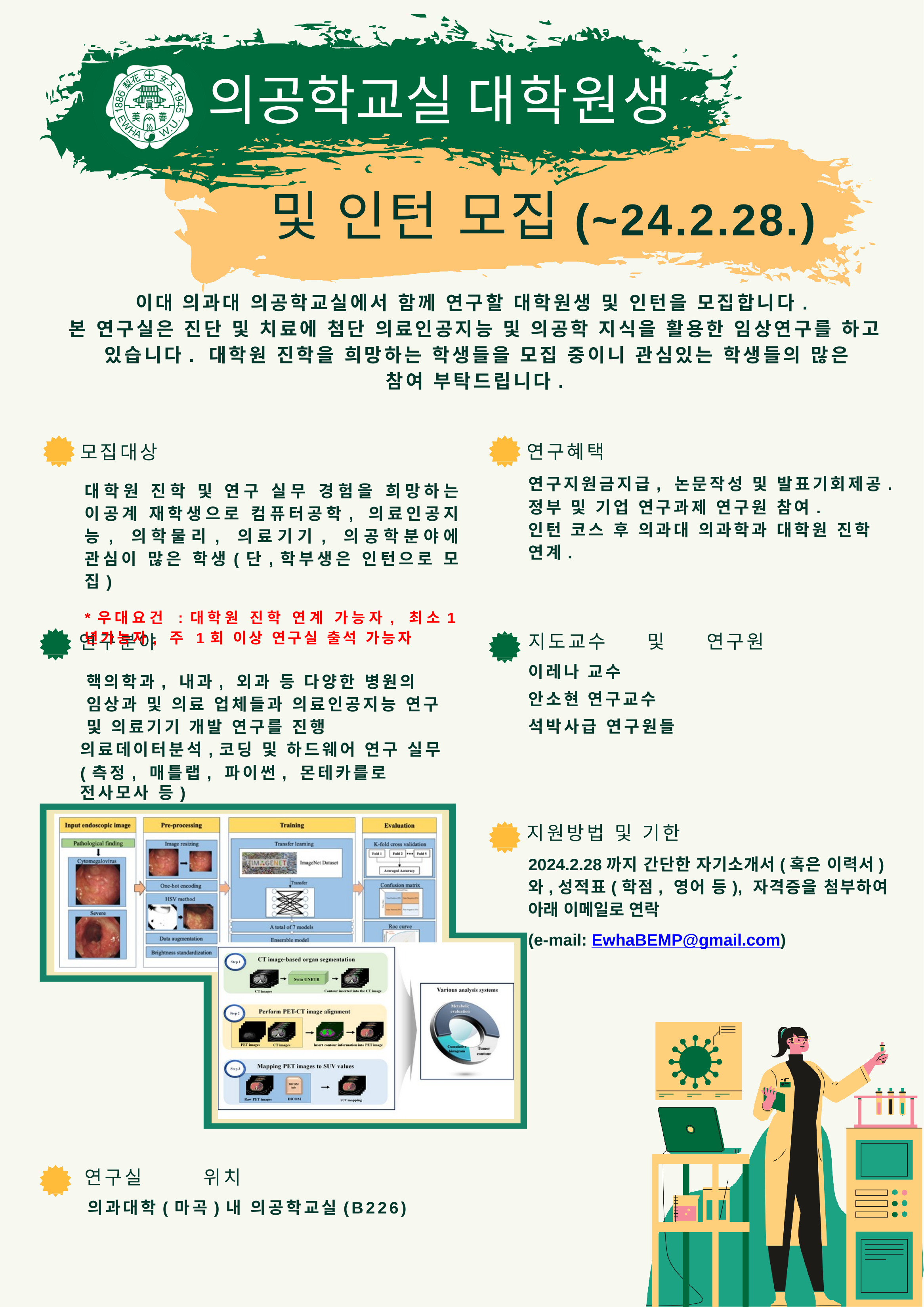

# 의공학교실 대학원생
및 인턴 모집(~24.2.28.)
이대 의과대 의공학교실에서 함께 연구할 대학원생 및 인턴을 모집합니다.
본 연구실은 진단 및 치료에 첨단 의료인공지능 및 의공학 지식을 활용한 임상연구를 하고
 있습니다. 대학원 진학을 희망하는 학생들을 모집 중이니 관심있는 학생들의 많은
참여 부탁드립니다.
연구혜택
연구지원금지급, 논문작성 및 발표기회제공.
정부 및 기업 연구과제 연구원 참여.
인턴 코스 후 의과대 의과학과 대학원 진학 연계.

모집대상
대학원 진학 및 연구 실무 경험을 희망하는 이공계 재학생으로 컴퓨터공학, 의료인공지능, 의학물리, 의료기기, 의공학분야에 관심이 많은 학생(단,학부생은 인턴으로 모집)
*우대요건 :대학원 진학 연계 가능자, 최소1년가능자, 주 1회 이상 연구실 출석 가능자
지도교수	및	연구원
이레나 교수
안소현 연구교수
석박사급 연구원들
연구분야
핵의학과, 내과, 외과 등 다양한 병원의 임상과 및 의료 업체들과 의료인공지능 연구 및 의료기기 개발 연구를 진행
의료데이터분석,코딩 및 하드웨어 연구 실무
(측정, 매틀랩, 파이썬, 몬테카를로 전사모사 등)

지원방법 및 기한
2024.2.28까지 간단한 자기소개서(혹은 이력서)와,성적표(학점, 영어 등), 자격증을 첨부하여 아래 이메일로 연락
(e-mail: EwhaBEMP@gmail.com)

연구실	위치
의과대학(마곡)내 의공학교실(B226)